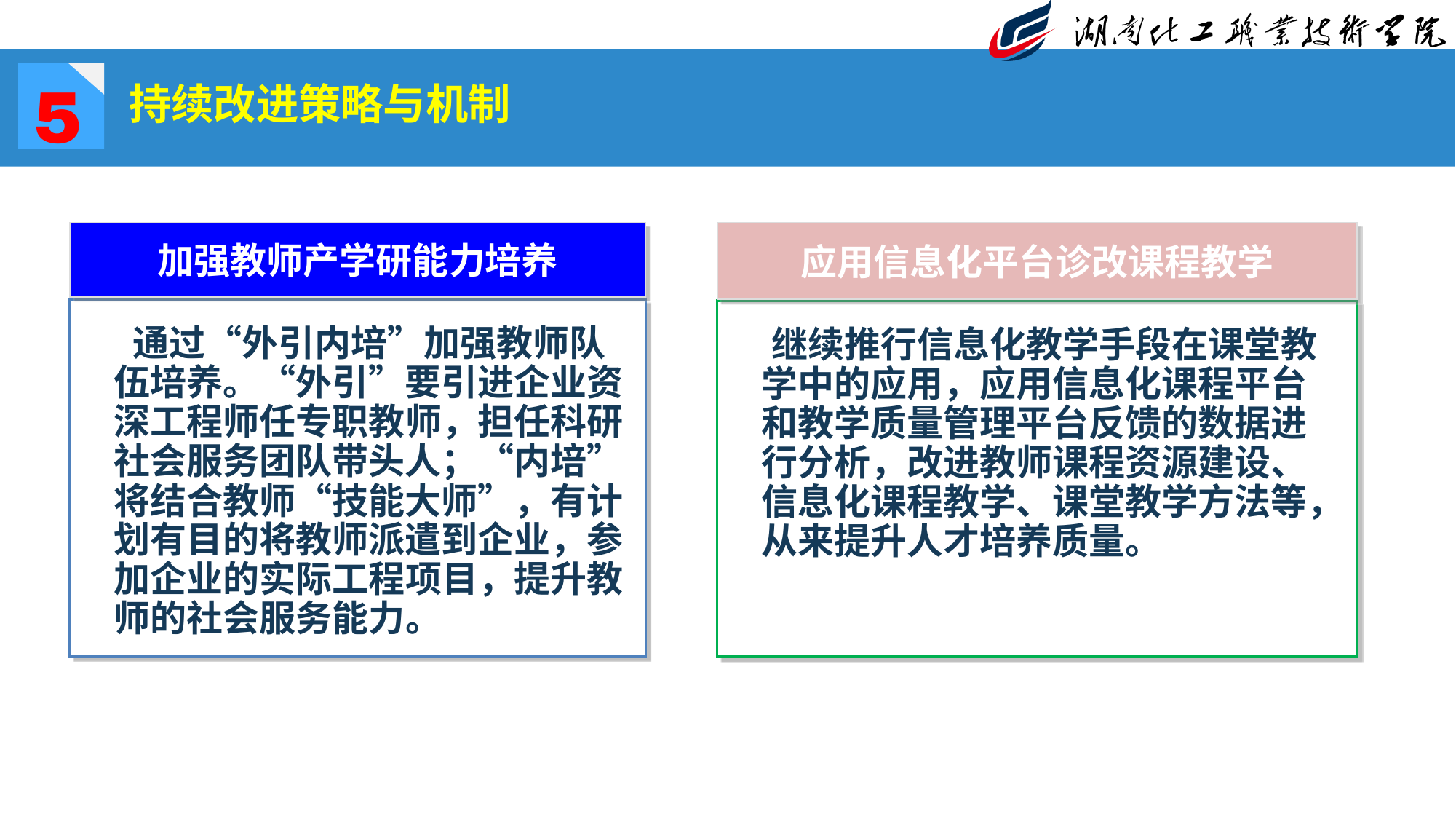

5
# 持续改进策略与机制
加强教师产学研能力培养
应用信息化平台诊改课程教学
    通过“外引内培”加强教师队伍培养。“外引”要引进企业资深工程师任专职教师，担任科研社会服务团队带头人；“内培”将结合教师“技能大师”，有计划有目的将教师派遣到企业，参加企业的实际工程项目，提升教师的社会服务能力。
   继续推行信息化教学手段在课堂教学中的应用，应用信息化课程平台和教学质量管理平台反馈的数据进行分析，改进教师课程资源建设、信息化课程教学、课堂教学方法等，从来提升人才培养质量。